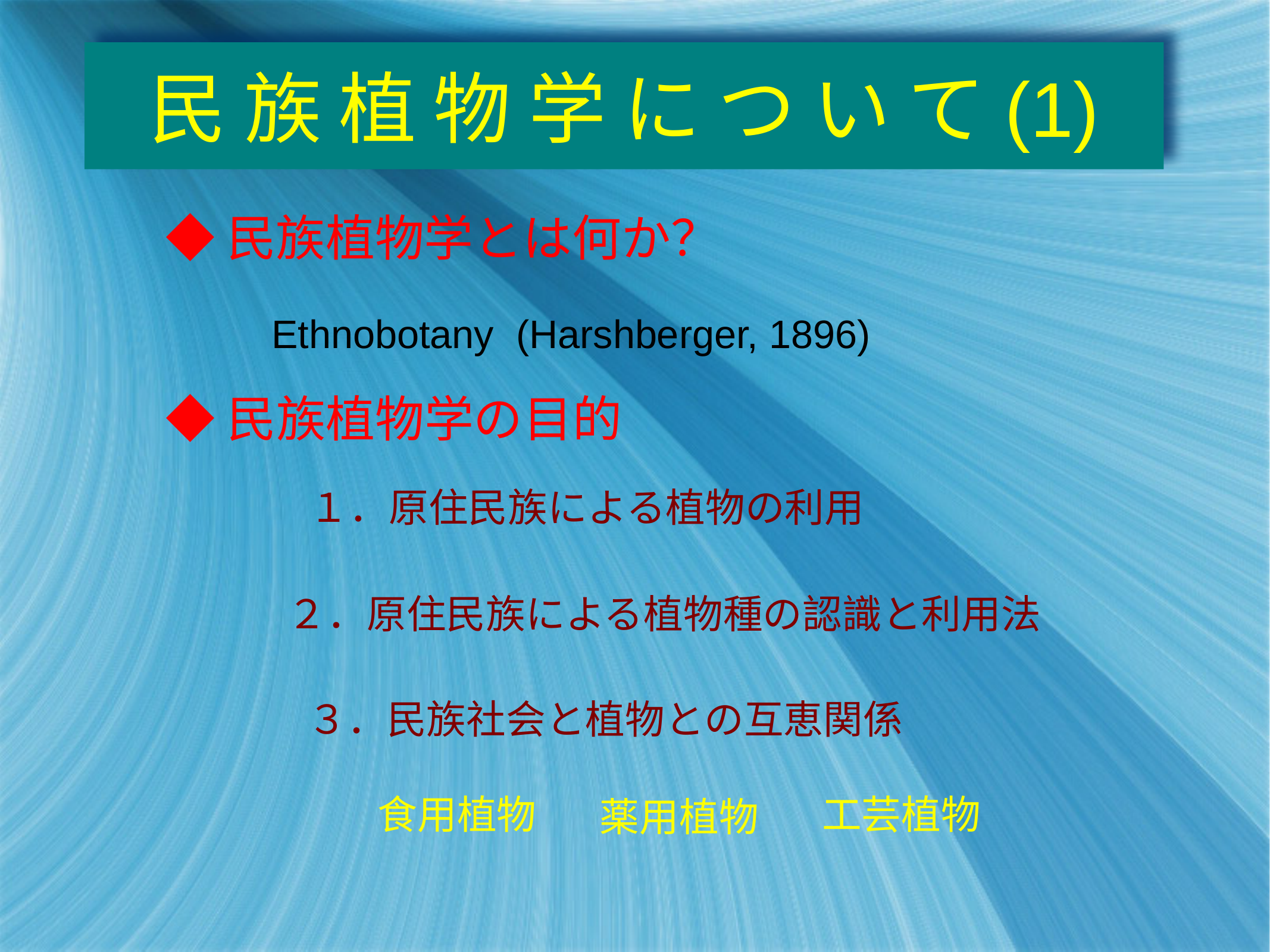

# 民 族 植 物 学 に つ い て(1)
◆民族植物学とは何か？
Ethnobotany  (Harshberger, 1896)
◆民族植物学の目的
１．原住民族による植物の利用
２．原住民族による植物種の認識と利用法
３．民族社会と植物との互恵関係
食用植物
工芸植物
薬用植物